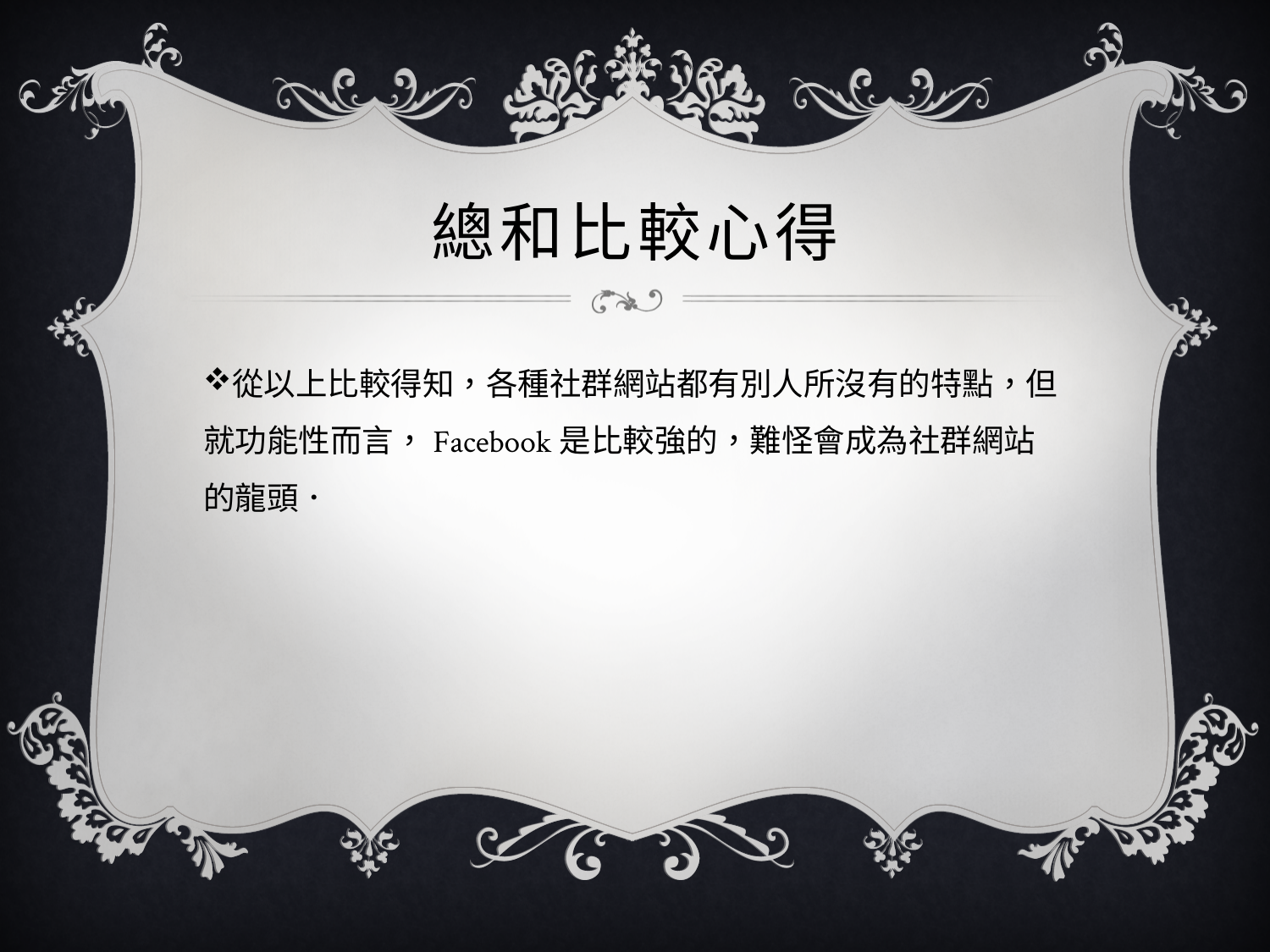

# 總和比較心得
從以上比較得知，各種社群網站都有別人所沒有的特點，但就功能性而言，Facebook是比較強的，難怪會成為社群網站的龍頭．